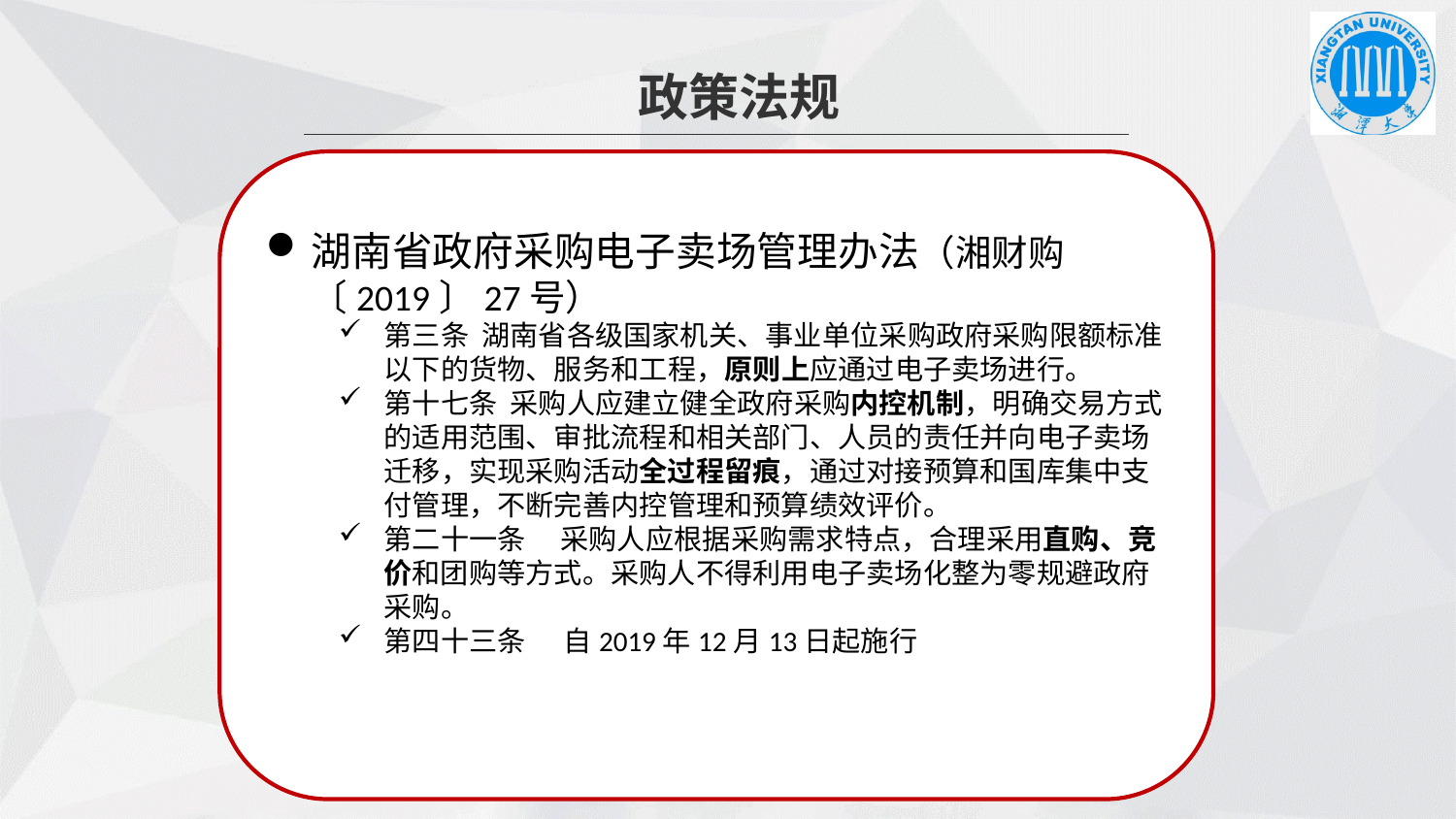

政策法规
湖南省政府采购电子卖场管理办法（湘财购〔2019〕27号）
第三条  湖南省各级国家机关、事业单位采购政府采购限额标准以下的货物、服务和工程，原则上应通过电子卖场进行。
第十七条  采购人应建立健全政府采购内控机制，明确交易方式的适用范围、审批流程和相关部门、人员的责任并向电子卖场迁移，实现采购活动全过程留痕，通过对接预算和国库集中支付管理，不断完善内控管理和预算绩效评价。
第二十一条　 采购人应根据采购需求特点，合理采用直购、竞价和团购等方式。采购人不得利用电子卖场化整为零规避政府采购。
第四十三条      自2019年12月13日起施行